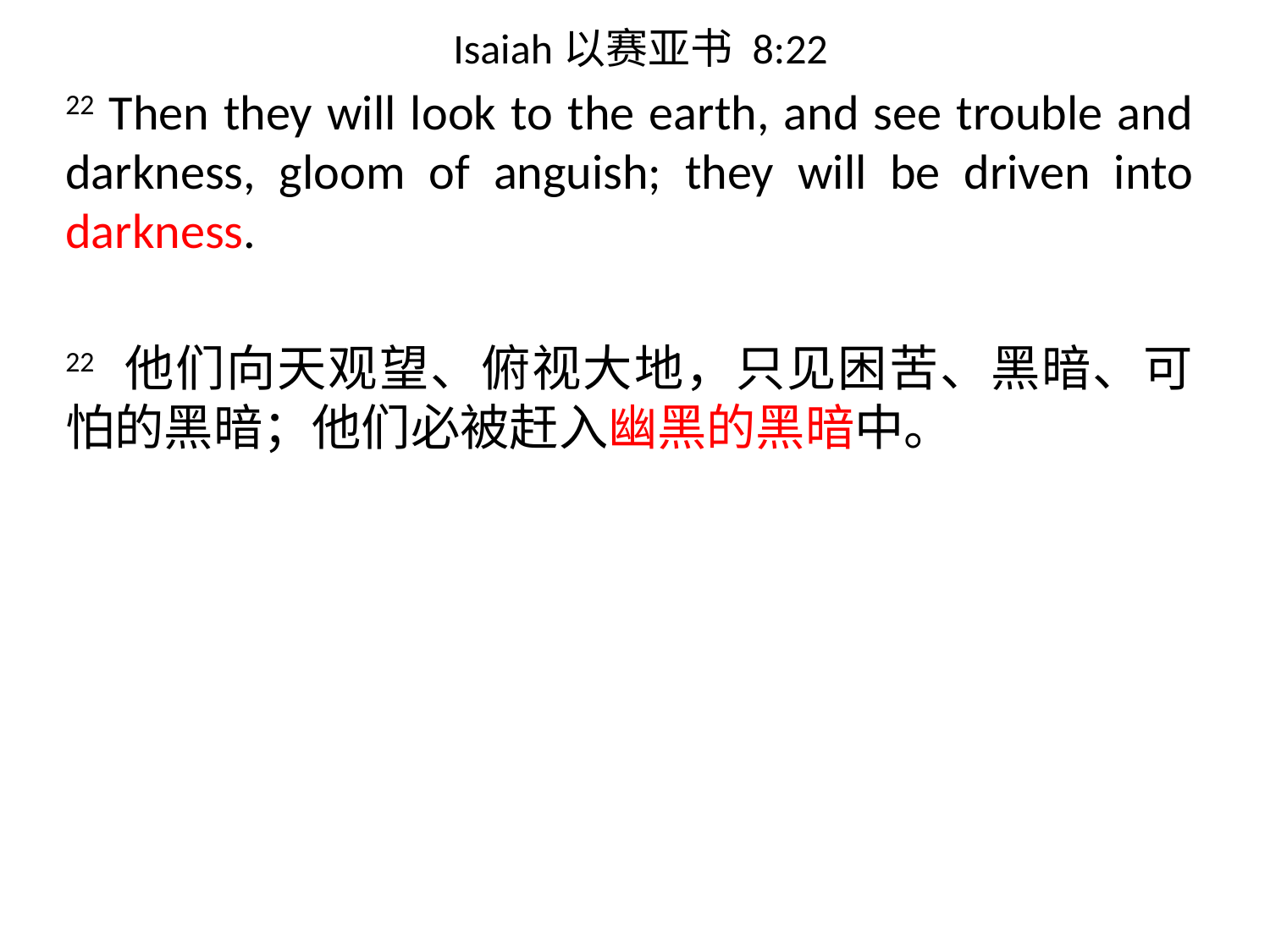

# Isaiah以赛亚书 8:22
22 Then they will look to the earth, and see trouble and darkness, gloom of anguish; they will be driven into darkness.

22  他们向天观望、俯视大地，只见困苦、黑暗、可怕的黑暗；他们必被赶入幽黑的黑暗中。